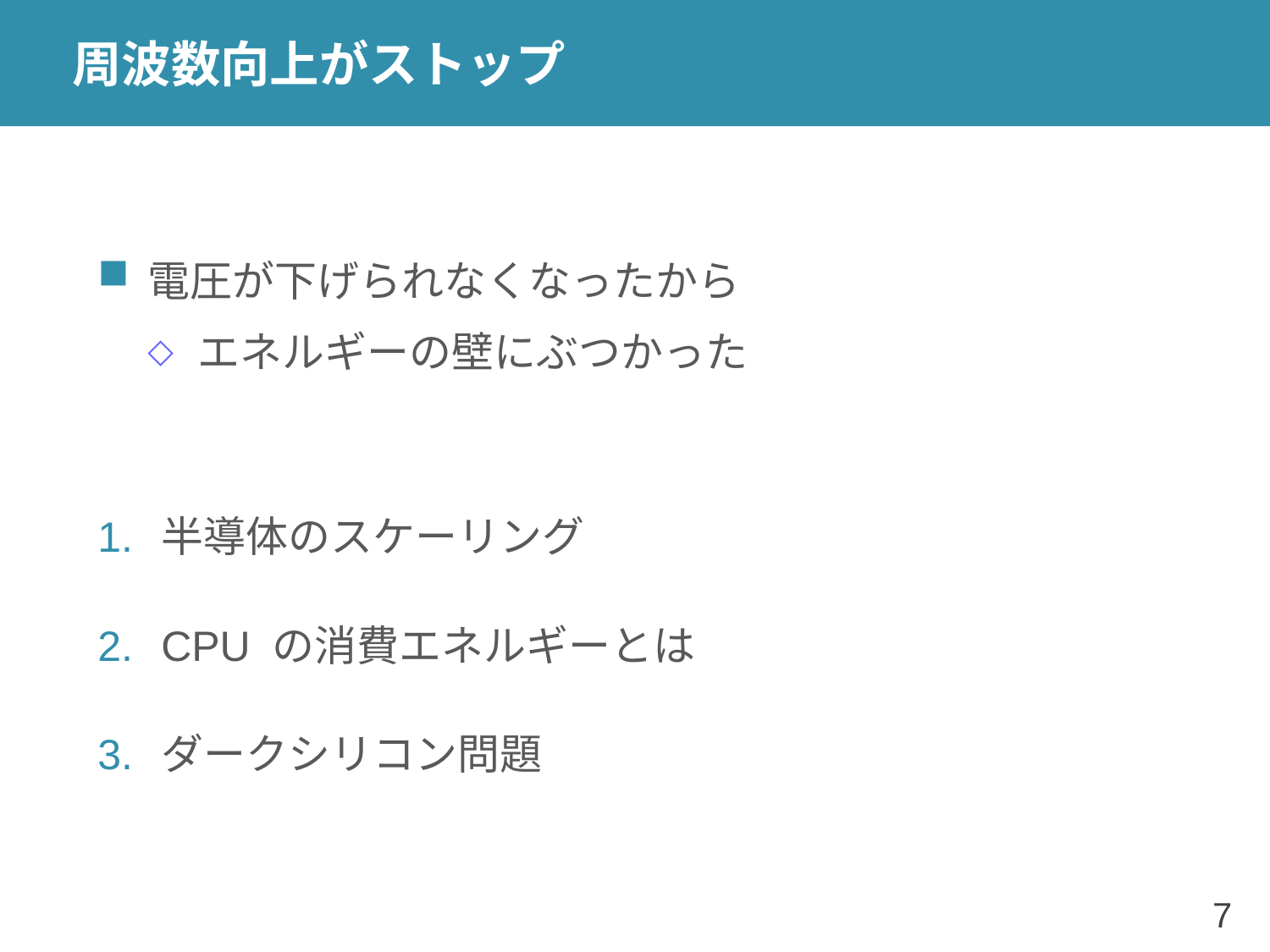

# 周波数向上がストップ
電圧が下げられなくなったから
エネルギーの壁にぶつかった

半導体のスケーリング
CPU の消費エネルギーとは
ダークシリコン問題